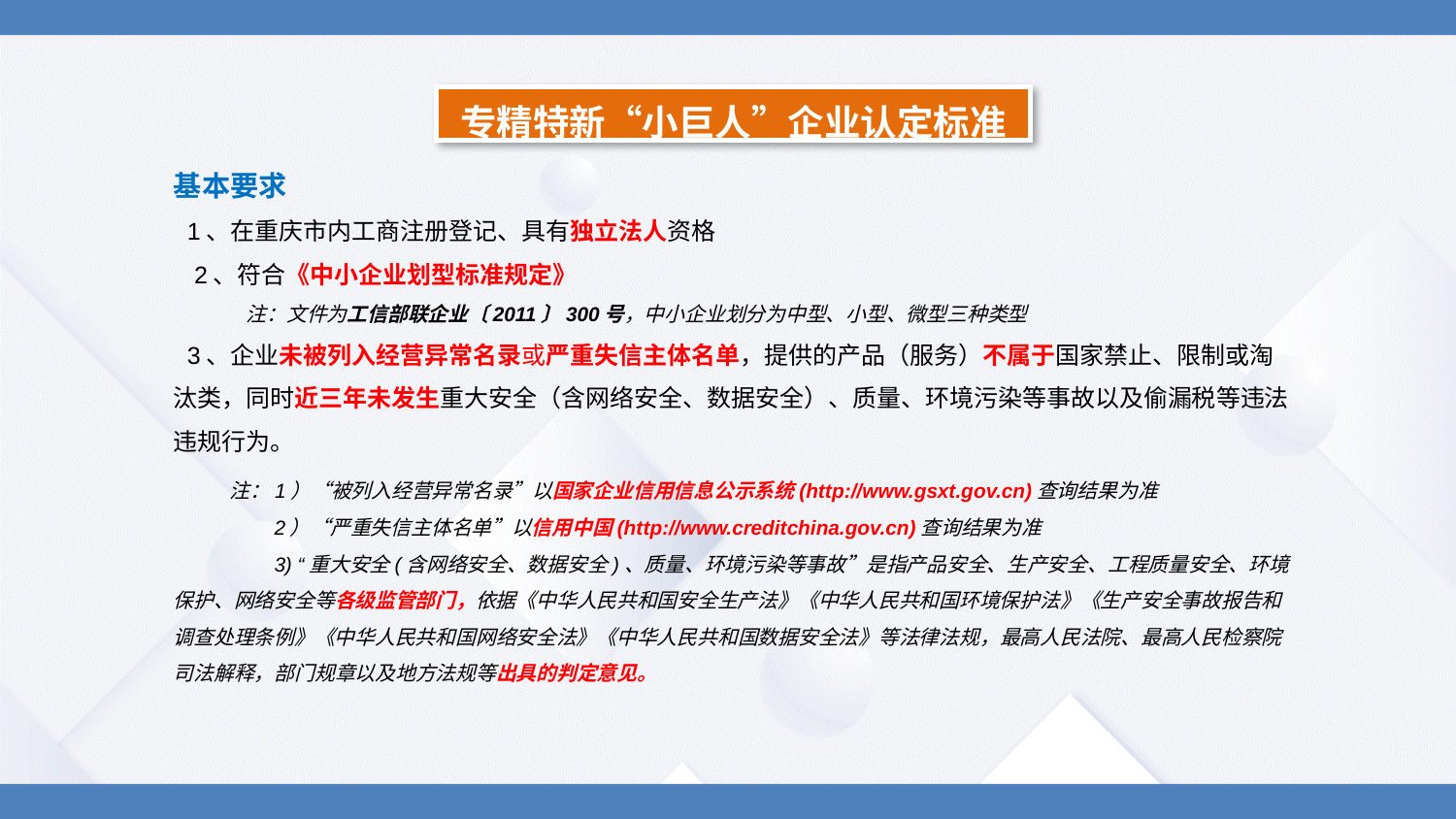

专精特新“小巨人”企业认定标准

基本要求
  1、在重庆市内工商注册登记、具有独立法人资格
   2、符合《中小企业划型标准规定》
注：文件为工信部联企业〔2011〕300号，中小企业划分为中型、小型、微型三种类型
  3、企业未被列入经营异常名录或严重失信主体名单，提供的产品（服务）不属于国家禁止、限制或淘汰类，同时近三年未发生重大安全（含网络安全、数据安全）、质量、环境污染等事故以及偷漏税等违法违规行为。
         注：1）“被列入经营异常名录”以国家企业信用信息公示系统(http://www.gsxt.gov.cn)查询结果为准
                  2）“严重失信主体名单”以信用中国(http://www.creditchina.gov.cn)查询结果为准
                  3) “重大安全(含网络安全、数据安全)、质量、环境污染等事故”是指产品安全、生产安全、工程质量安全、环境保护、网络安全等各级监管部门，依据《中华人民共和国安全生产法》《中华人民共和国环境保护法》《生产安全事故报告和调查处理条例》《中华人民共和国网络安全法》《中华人民共和国数据安全法》等法律法规，最高人民法院、最高人民检察院司法解释，部门规章以及地方法规等出具的判定意见。